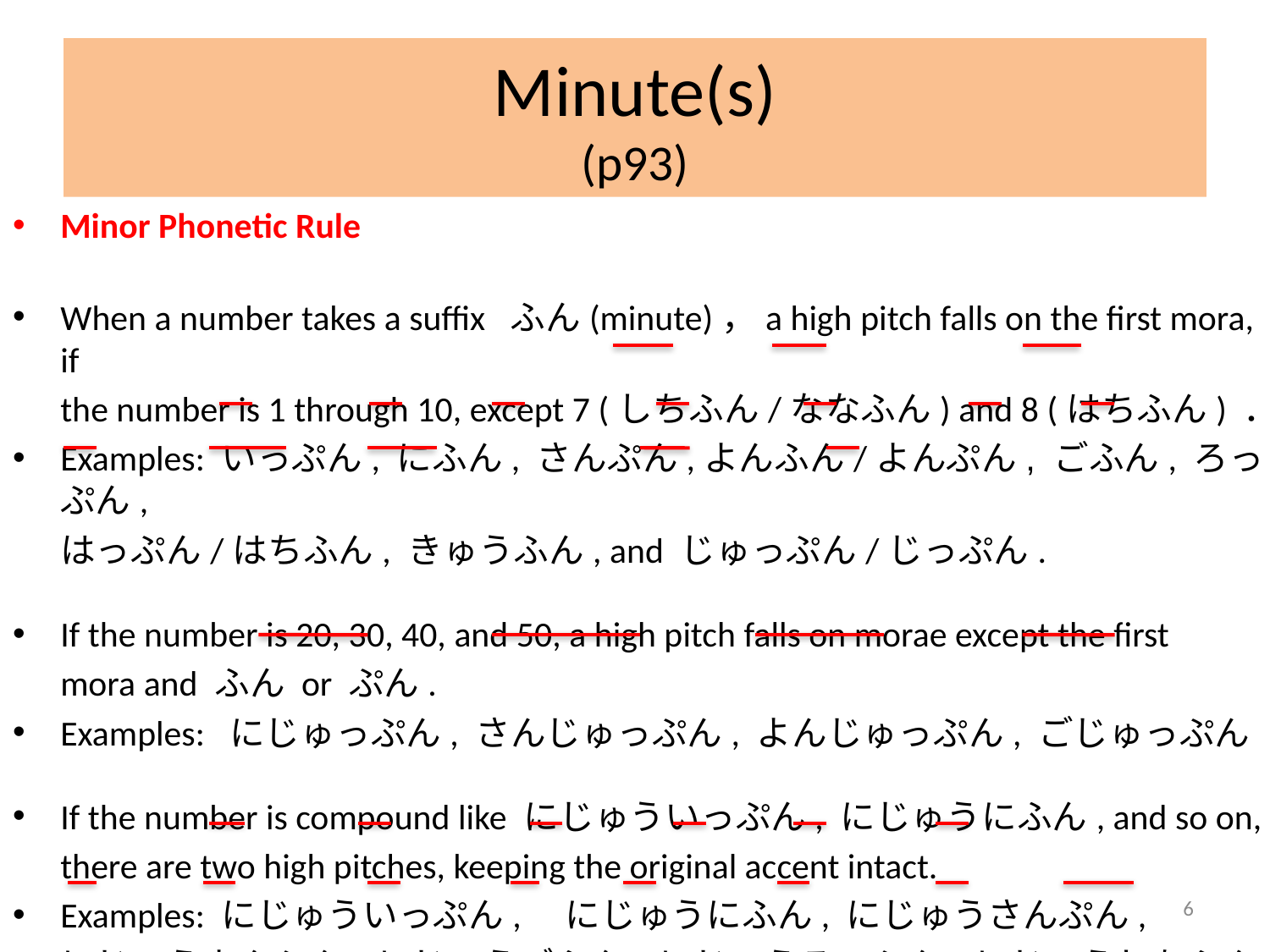

# Minute(s) (p93)
Minor Phonetic Rule

When a number takes a suffix  ふん(minute)，a high pitch falls on the first mora, if
	the number is 1 through 10, except 7 (しちふん/ななふん) and 8 (はちふん) ．
Examples: いっぷん, にふん, さんぷん,よんふん/よんぷん, ごふん, ろっぷん,
	はっぷん/はちふん, きゅうふん, and じゅっぷん/じっぷん.

If the number is 20, 30, 40, and 50, a high pitch falls on morae except the first
	mora and ふん or ぷん.
Examples:  にじゅっぷん, さんじゅっぷん, よんじゅっぷん, ごじゅっぷん

If the number is compound like にじゅういっぷん, にじゅうにふん, and so on,
	there are two high pitches, keeping the original accent intact.
Examples: にじゅういっぷん,　にじゅうにふん, にじゅうさんぷん,
	にじゅうよんぷん, にじゅうごふん, にじゅうろっぷん, にじゅうしちふん，etc.
6